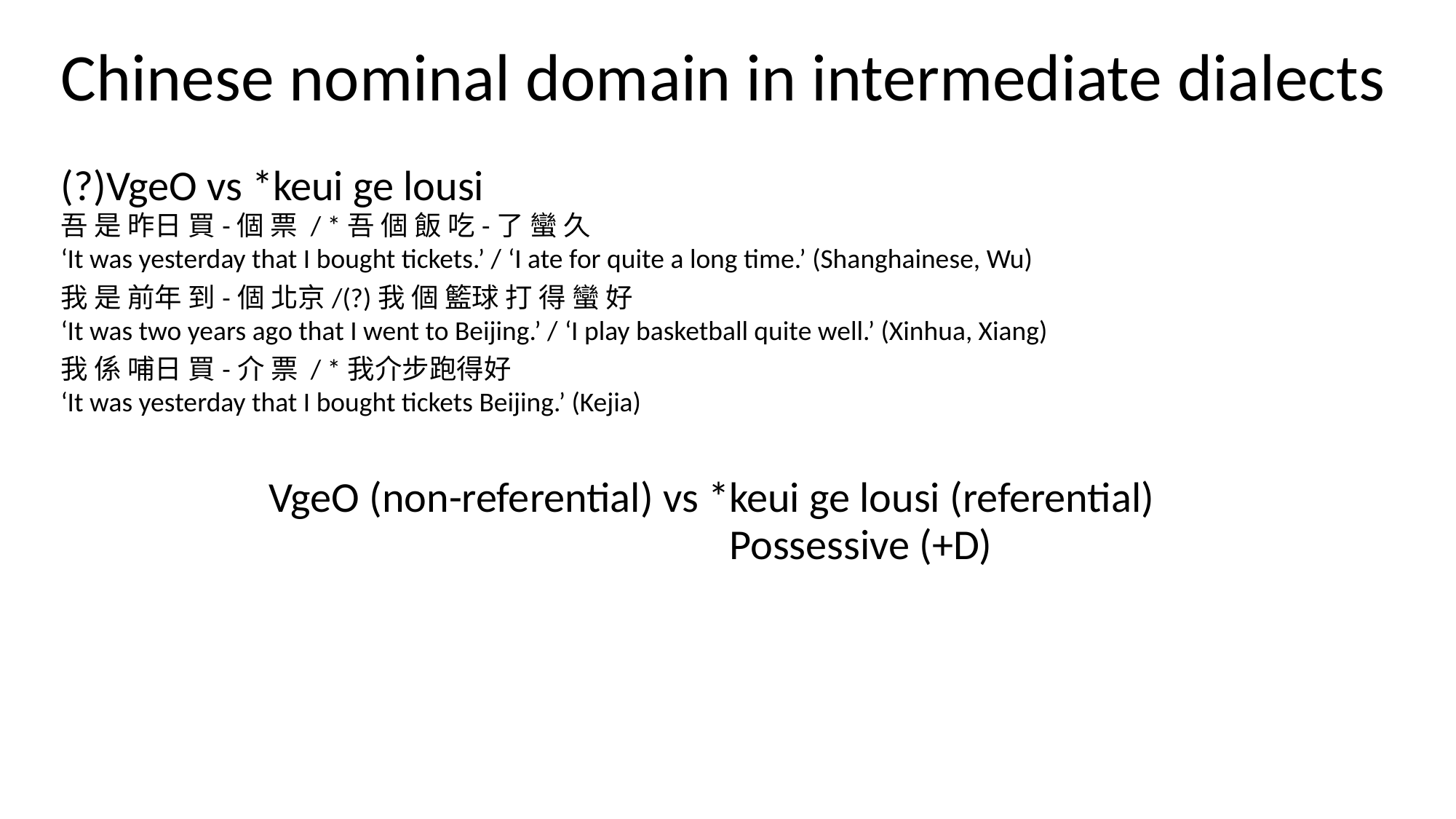

# Chinese nominal domain in intermediate dialects
(?)VgeO vs *keui ge lousi
吾 是 昨日 買-個 票 / *吾 個 飯 吃-了 蠻 久
‘It was yesterday that I bought tickets.’ / ‘I ate for quite a long time.’ (Shanghainese, Wu)

我 是 前年 到-個 北京/(?)我 個 籃球 打 得 蠻 好
‘It was two years ago that I went to Beijing.’ / ‘I play basketball quite well.’ (Xinhua, Xiang)
我 係 哺日 買-介 票 / *我介步跑得好
‘It was yesterday that I bought tickets Beijing.’ (Kejia)
VgeO (non-referential) vs *keui ge lousi (referential)
Possessive (+D)